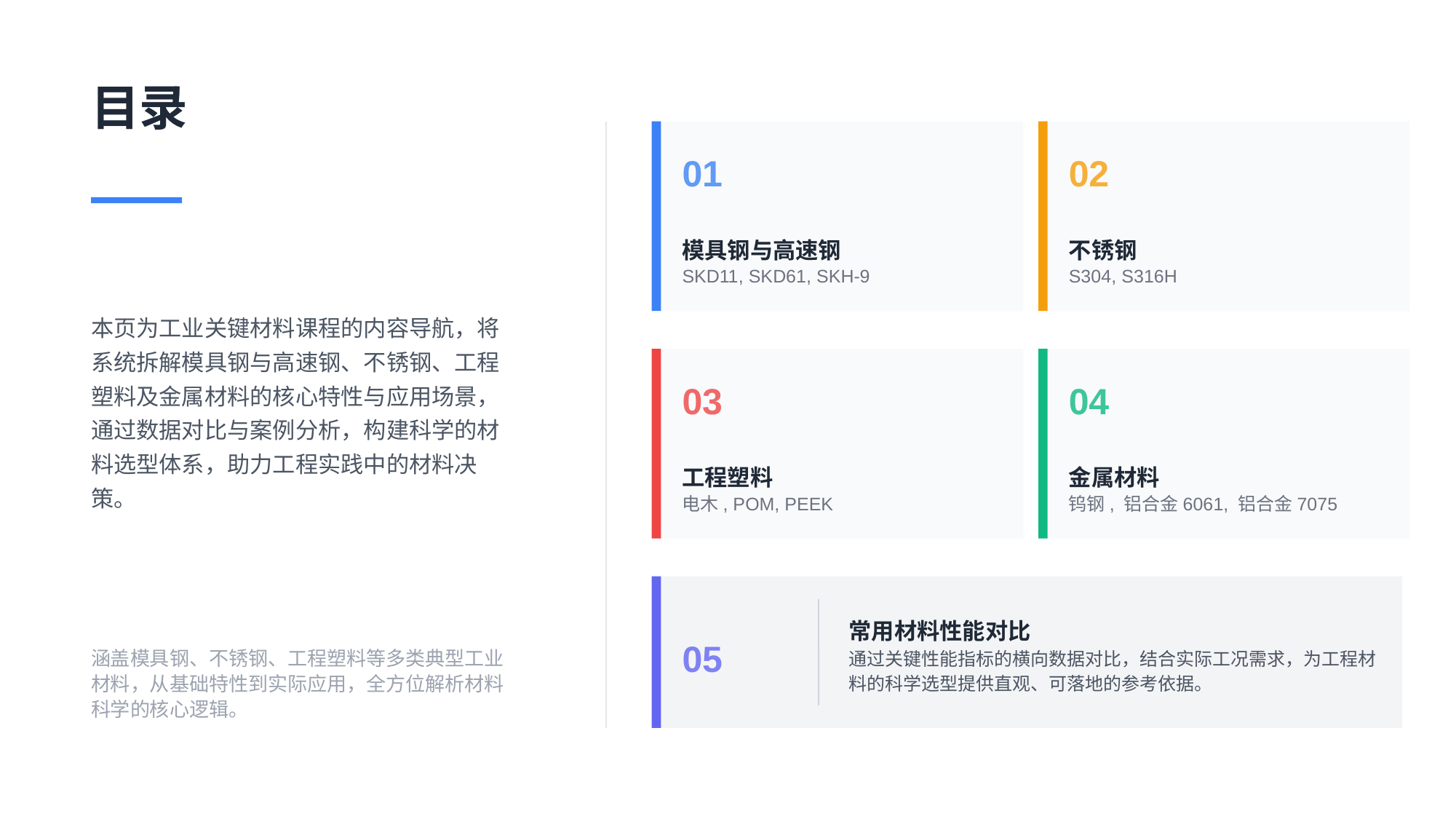

目录

01
02

模具钢与高速钢
SKD11, SKD61, SKH-9
不锈钢
S304, S316H
本页为工业关键材料课程的内容导航，将系统拆解模具钢与高速钢、不锈钢、工程塑料及金属材料的核心特性与应用场景，通过数据对比与案例分析，构建科学的材料选型体系，助力工程实践中的材料决策。

03
04
工程塑料
电木, POM, PEEK
金属材料
钨钢, 铝合金6061, 铝合金7075

常用材料性能对比
通过关键性能指标的横向数据对比，结合实际工况需求，为工程材料的科学选型提供直观、可落地的参考依据。
05
涵盖模具钢、不锈钢、工程塑料等多类典型工业材料，从基础特性到实际应用，全方位解析材料科学的核心逻辑。